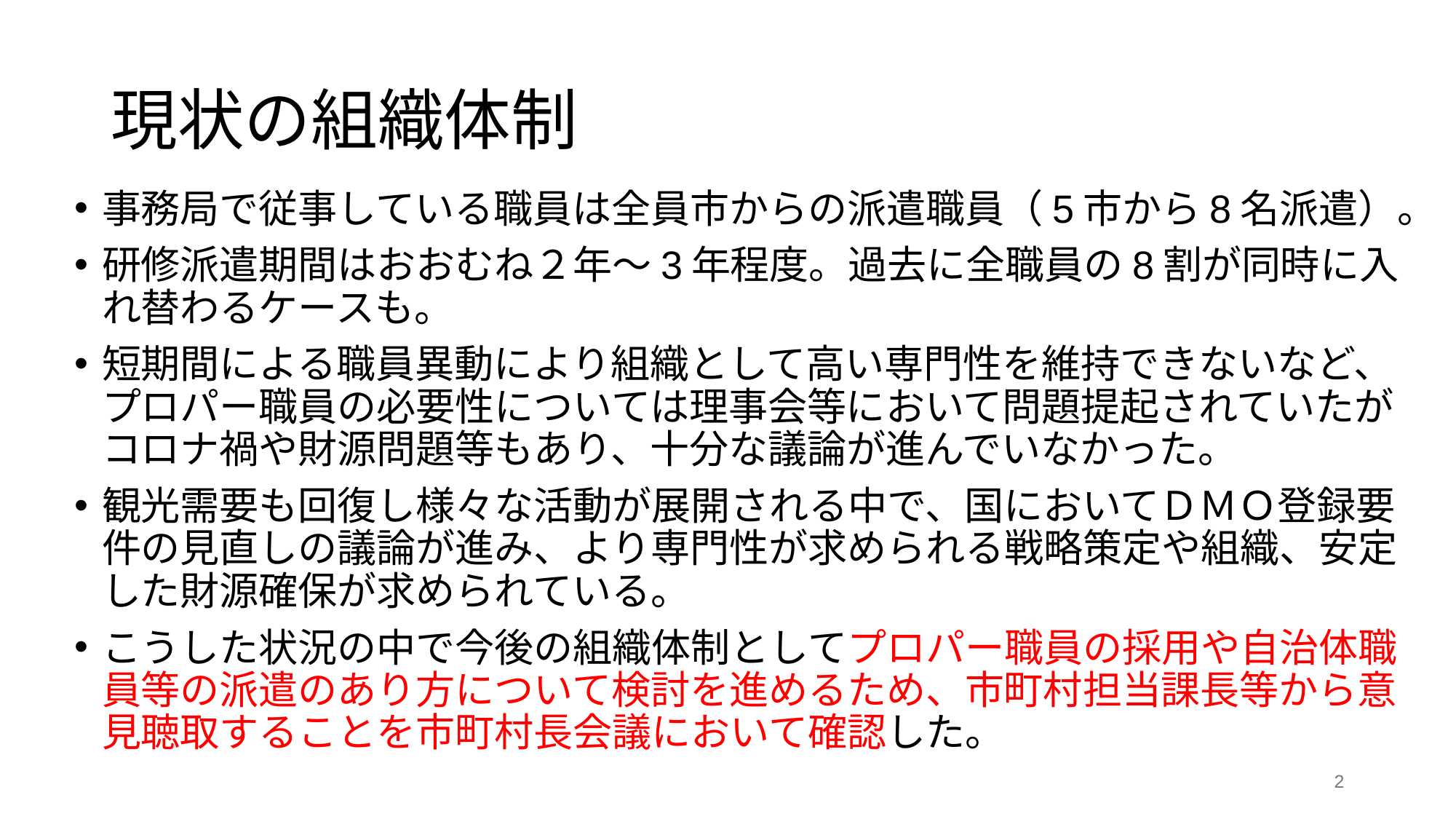

# 現状の組織体制
事務局で従事している職員は全員市からの派遣職員（5市から8名派遣）。
研修派遣期間はおおむね２年～3年程度。過去に全職員の8割が同時に入れ替わるケースも。
短期間による職員異動により組織として高い専門性を維持できないなど、プロパー職員の必要性については理事会等において問題提起されていたがコロナ禍や財源問題等もあり、十分な議論が進んでいなかった。
観光需要も回復し様々な活動が展開される中で、国においてＤＭＯ登録要件の見直しの議論が進み、より専門性が求められる戦略策定や組織、安定した財源確保が求められている。
こうした状況の中で今後の組織体制としてプロパー職員の採用や自治体職員等の派遣のあり方について検討を進めるため、市町村担当課長等から意見聴取することを市町村長会議において確認した。
2